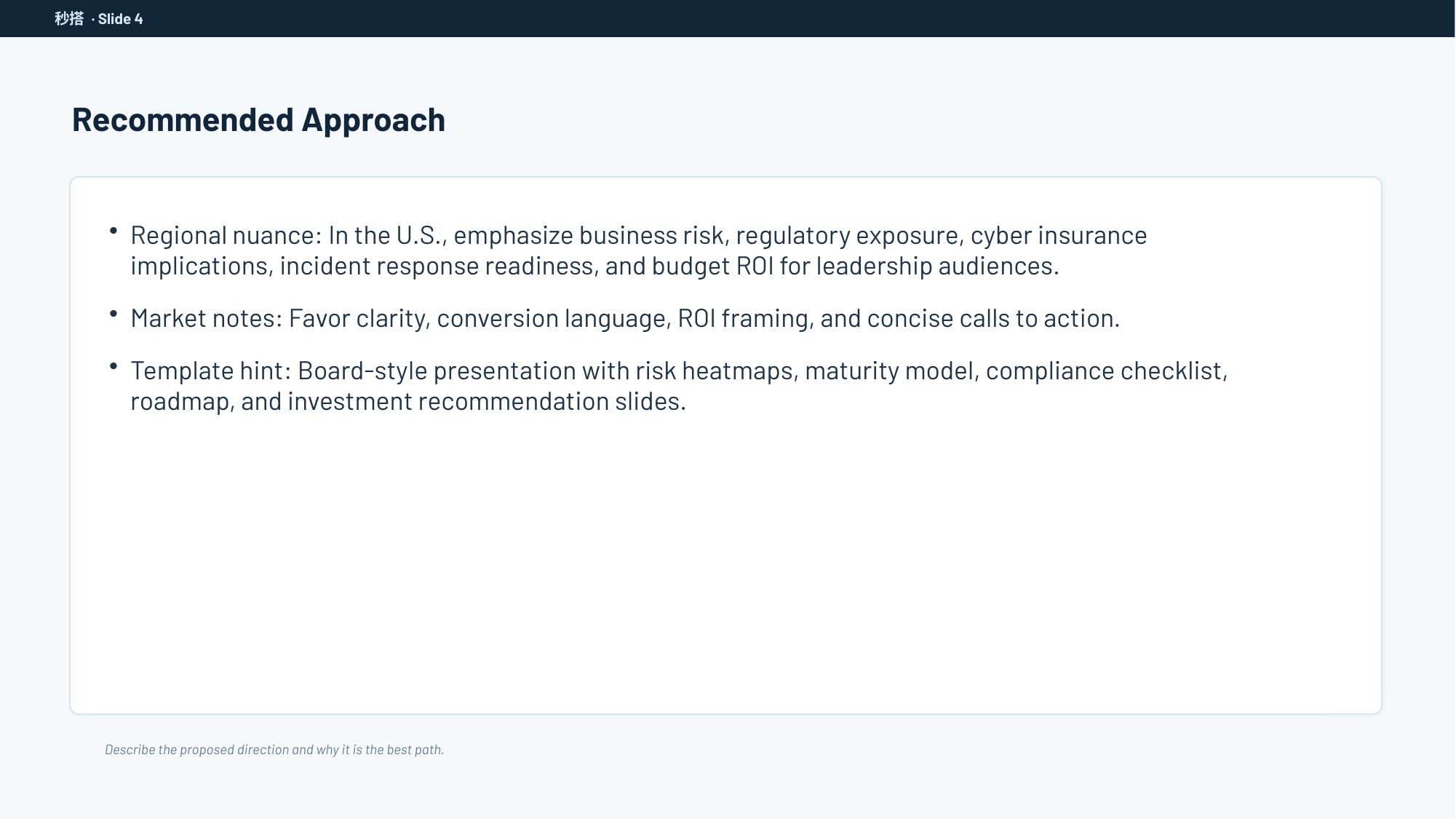

秒搭 · Slide 4
Recommended Approach

Regional nuance: In the U.S., emphasize business risk, regulatory exposure, cyber insurance implications, incident response readiness, and budget ROI for leadership audiences.
Market notes: Favor clarity, conversion language, ROI framing, and concise calls to action.
Template hint: Board-style presentation with risk heatmaps, maturity model, compliance checklist, roadmap, and investment recommendation slides.
Describe the proposed direction and why it is the best path.